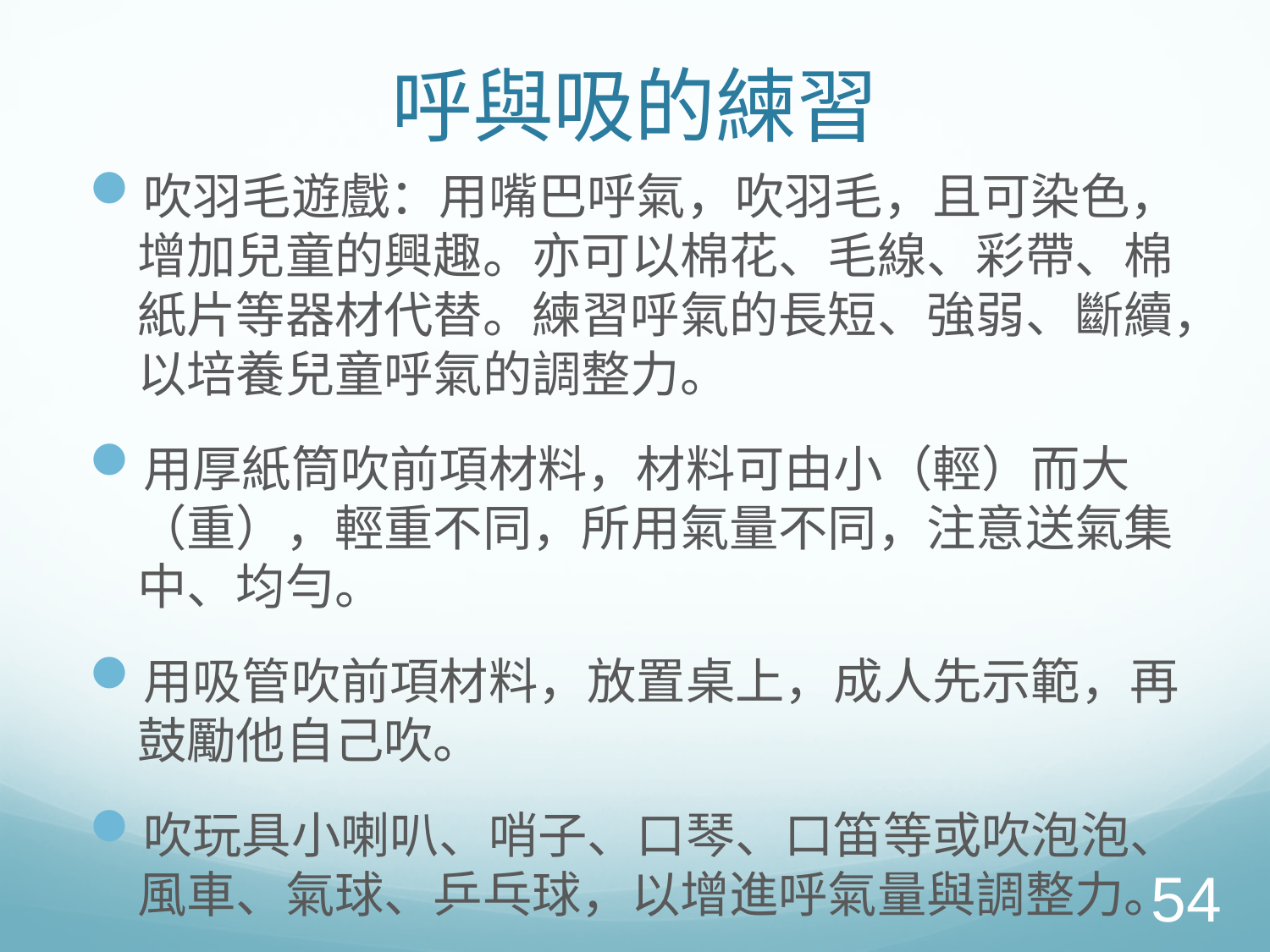

# 呼與吸的練習
吹羽毛遊戲：用嘴巴呼氣，吹羽毛，且可染色，增加兒童的興趣。亦可以棉花、毛線、彩帶、棉紙片等器材代替。練習呼氣的長短、強弱、斷續，以培養兒童呼氣的調整力。
用厚紙筒吹前項材料，材料可由小（輕）而大（重），輕重不同，所用氣量不同，注意送氣集中、均勻。
用吸管吹前項材料，放置桌上，成人先示範，再鼓勵他自己吹。
吹玩具小喇叭、哨子、口琴、口笛等或吹泡泡、風車、氣球、乒乓球，以增進呼氣量與調整力。
54